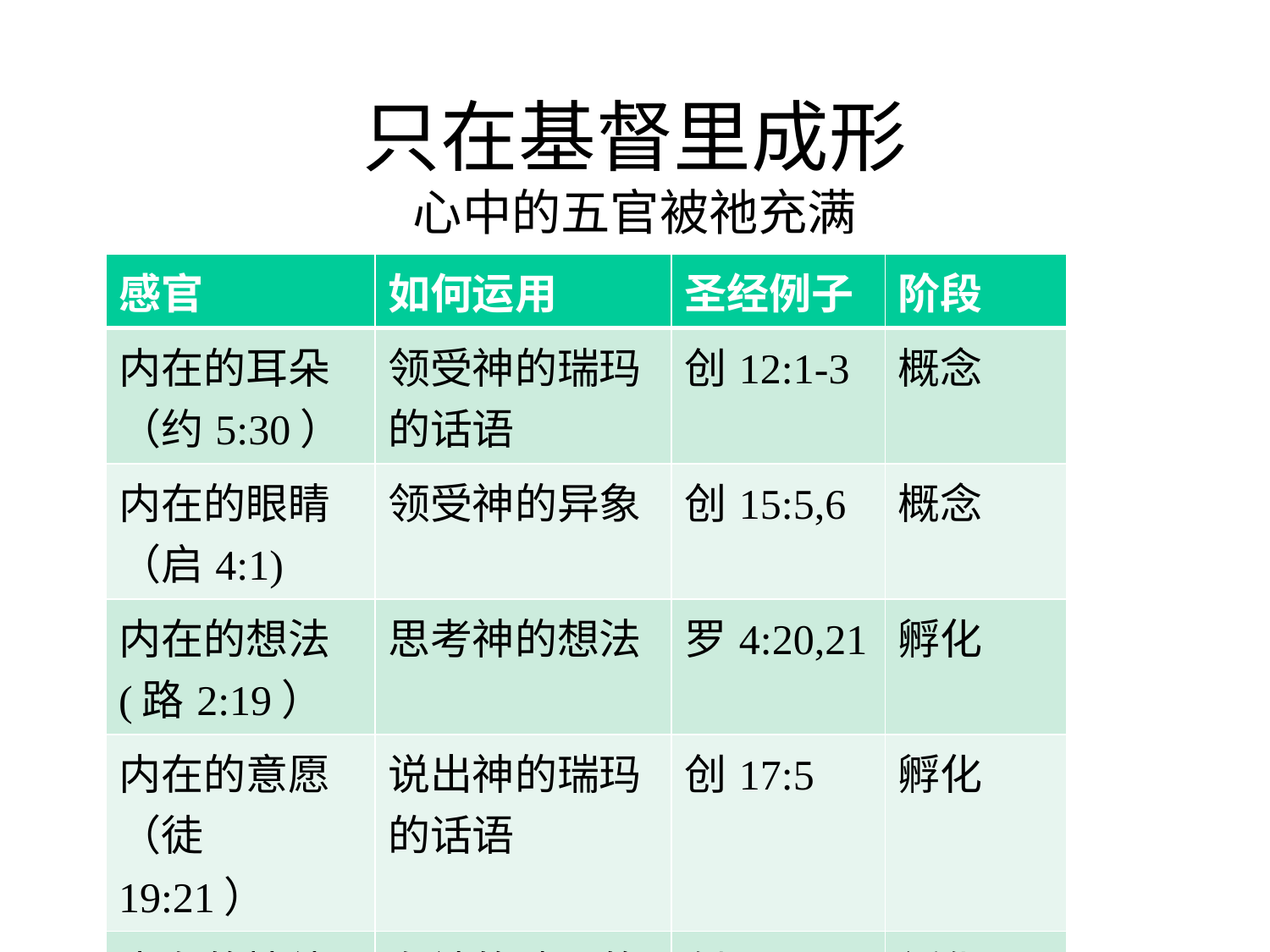

# 只在基督里成形 心中的五官被祂充满

| 感官 | 如何运用 | 圣经例子 | 阶段 |
| --- | --- | --- | --- |
| 内在的耳朵 （约5:30） | 领受神的瑞玛的话语 | 创12:1-3 | 概念 |
| 内在的眼睛 （启4:1) | 领受神的异象 | 创15:5,6 | 概念 |
| 内在的想法 (路2:19） | 思考神的想法 | 罗4:20,21 | 孵化 |
| 内在的意愿（徒19:21） | 说出神的瑞玛的话语 | 创17:5 | 孵化 |
| 内在的情绪 （王上21:5） | 在神的瑞玛的话语和异像上行动 | 创17:23 | 孵化 |